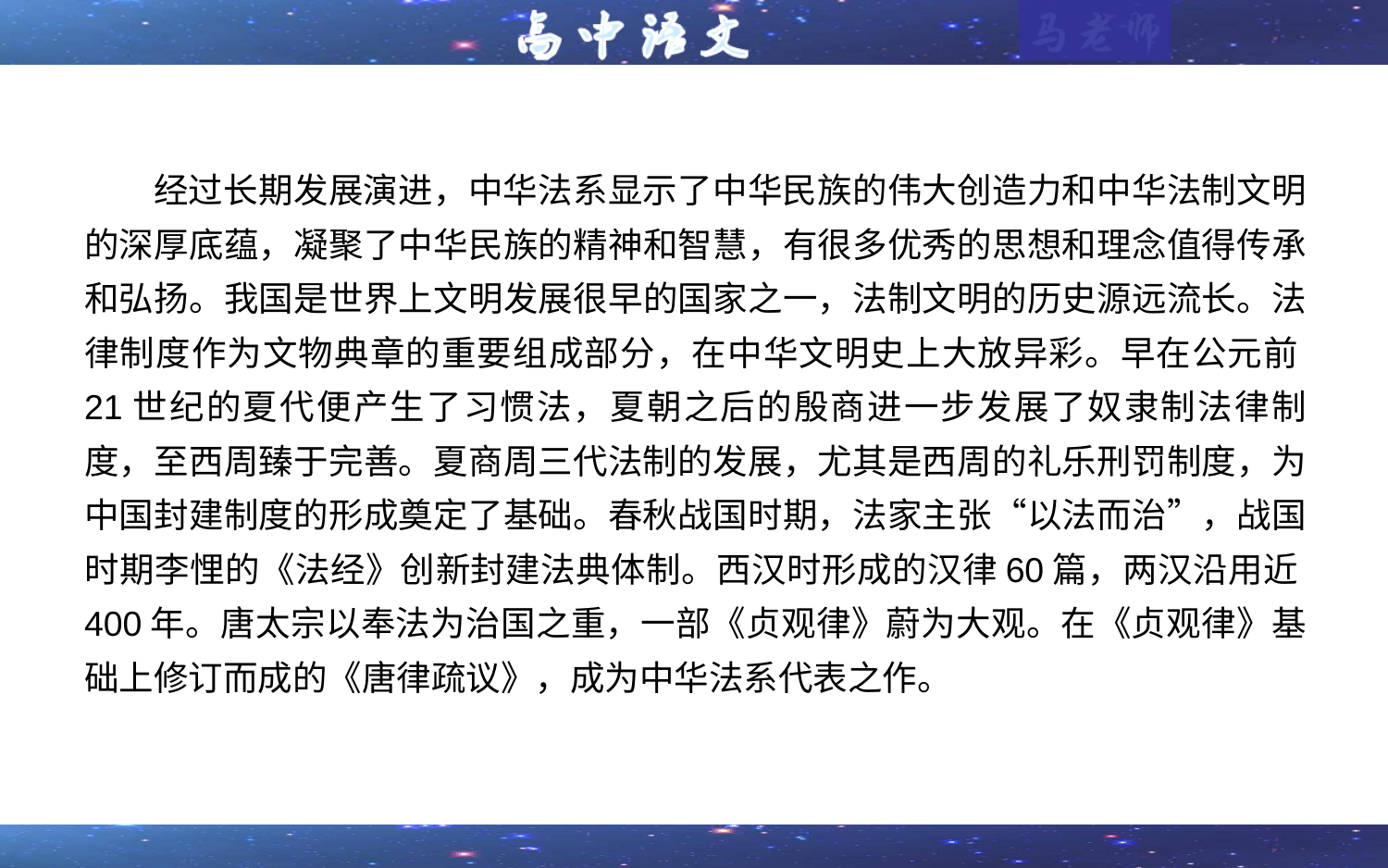

经过长期发展演进，中华法系显示了中华民族的伟大创造力和中华法制文明的深厚底蕴，凝聚了中华民族的精神和智慧，有很多优秀的思想和理念值得传承和弘扬。我国是世界上文明发展很早的国家之一，法制文明的历史源远流长。法律制度作为文物典章的重要组成部分，在中华文明史上大放异彩。早在公元前21世纪的夏代便产生了习惯法，夏朝之后的殷商进一步发展了奴隶制法律制度，至西周臻于完善。夏商周三代法制的发展，尤其是西周的礼乐刑罚制度，为中国封建制度的形成奠定了基础。春秋战国时期，法家主张“以法而治”，战国时期李悝的《法经》创新封建法典体制。西汉时形成的汉律60篇，两汉沿用近400年。唐太宗以奉法为治国之重，一部《贞观律》蔚为大观。在《贞观律》基础上修订而成的《唐律疏议》，成为中华法系代表之作。